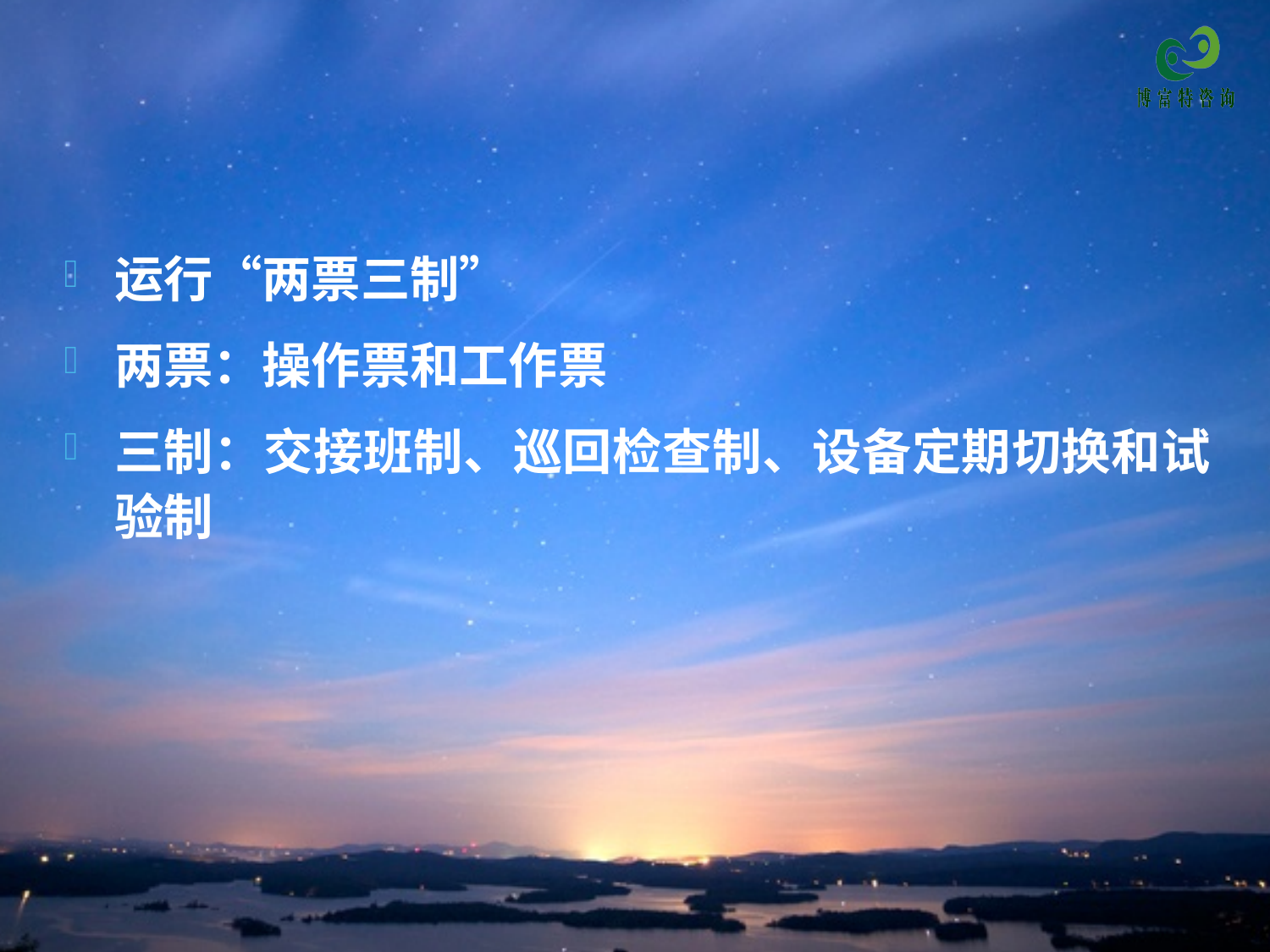

运行“两票三制”
两票：操作票和工作票
三制：交接班制、巡回检查制、设备定期切换和试验制